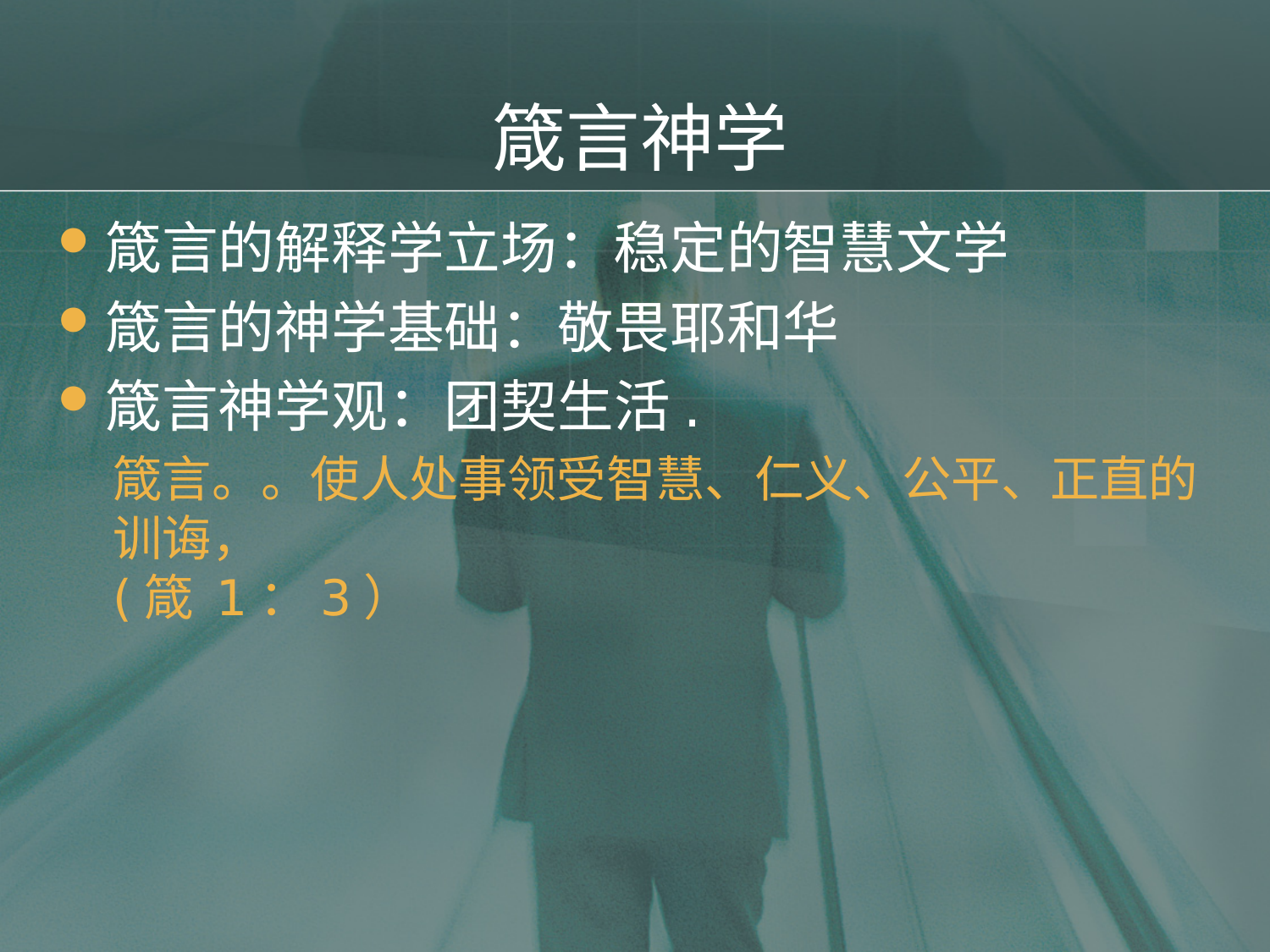

# 箴言神学
箴言的解释学立场：稳定的智慧文学
箴言的神学基础：敬畏耶和华
箴言神学观：团契生活.
箴言。。使人处事领受智慧、仁义、公平、正直的训诲，
(箴 1：3）